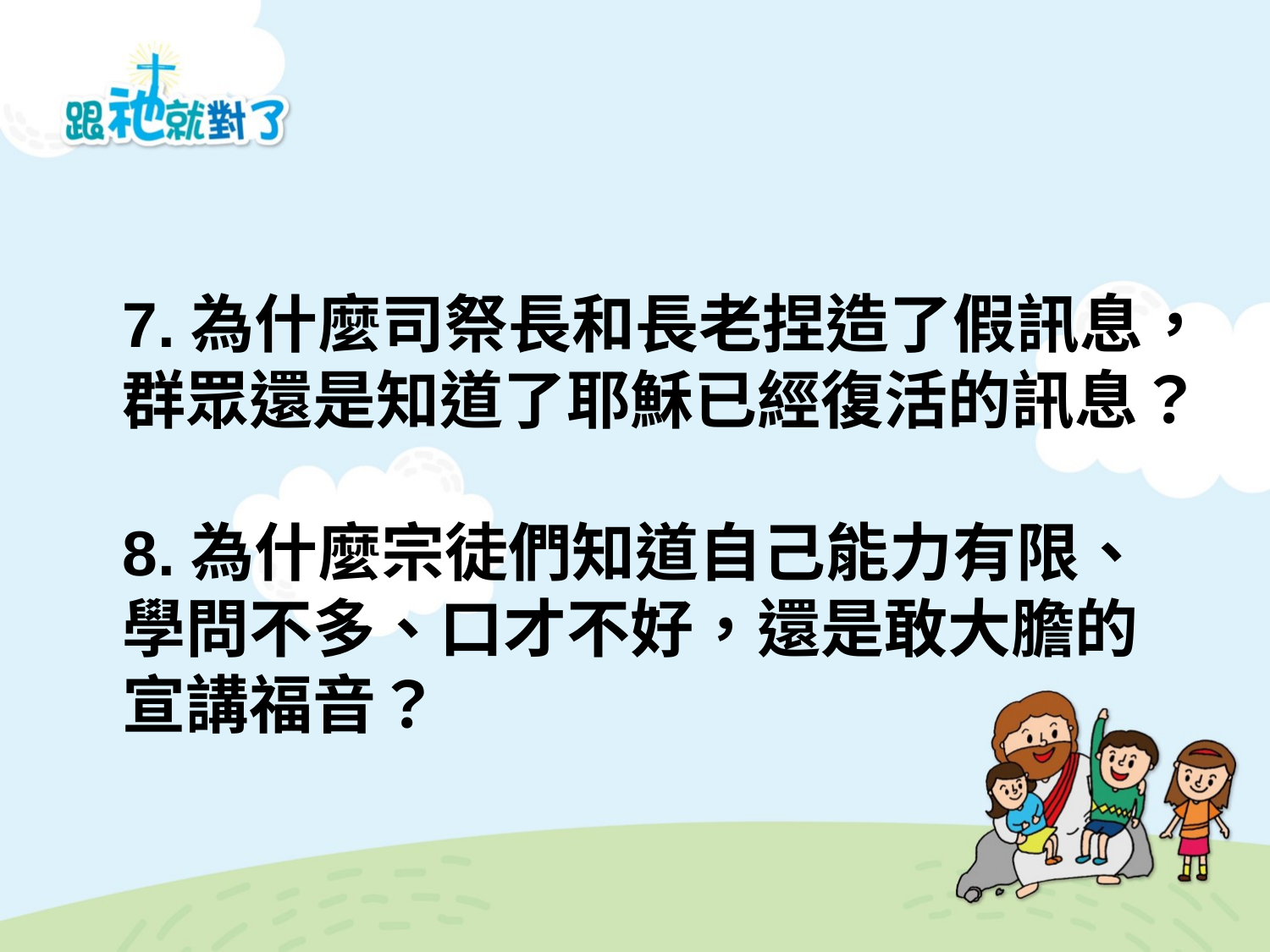

7.為什麼司祭長和長老捏造了假訊息，群眾還是知道了耶穌已經復活的訊息？

8.為什麼宗徒們知道自己能力有限、學問不多、口才不好，還是敢大膽的宣講福音？